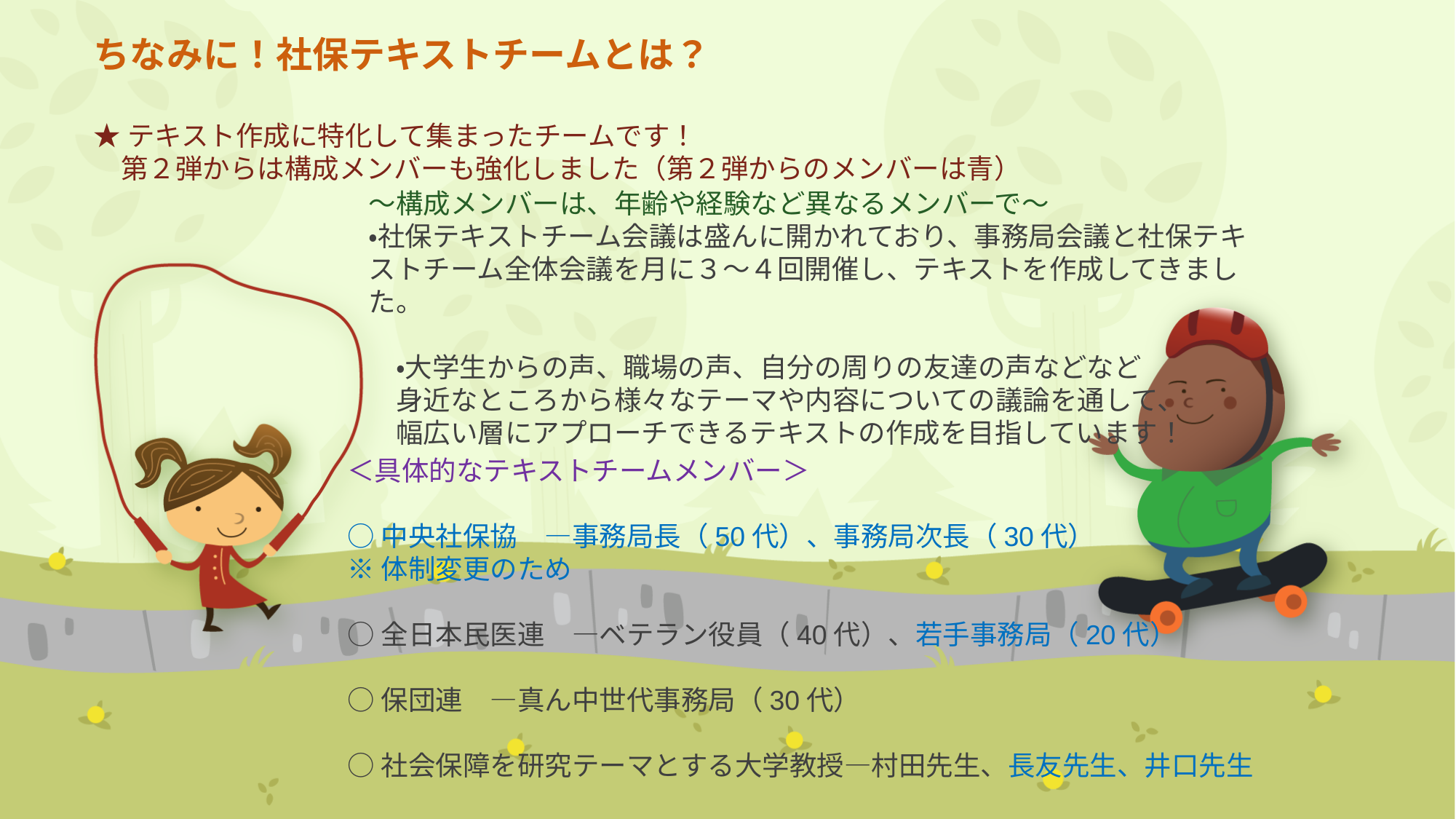

ちなみに！社保テキストチームとは？

★テキスト作成に特化して集まったチームです！
　第２弾からは構成メンバーも強化しました（第２弾からのメンバーは青）
～構成メンバーは、年齢や経験など異なるメンバーで～
・社保テキストチーム会議は盛んに開かれており、事務局会議と社保テキストチーム全体会議を月に３～４回開催し、テキストを作成してきました。

　・大学生からの声、職場の声、自分の周りの友達の声などなど
　身近なところから様々なテーマや内容についての議論を通して、
　幅広い層にアプローチできるテキストの作成を目指しています！
＜具体的なテキストチームメンバー＞

○中央社保協　―事務局長（50代）、事務局次長（30代）
※体制変更のため

○全日本民医連　―ベテラン役員（40代）、若手事務局（20代）

○保団連　―真ん中世代事務局（30代）

○社会保障を研究テーマとする大学教授―村田先生、長友先生、井口先生